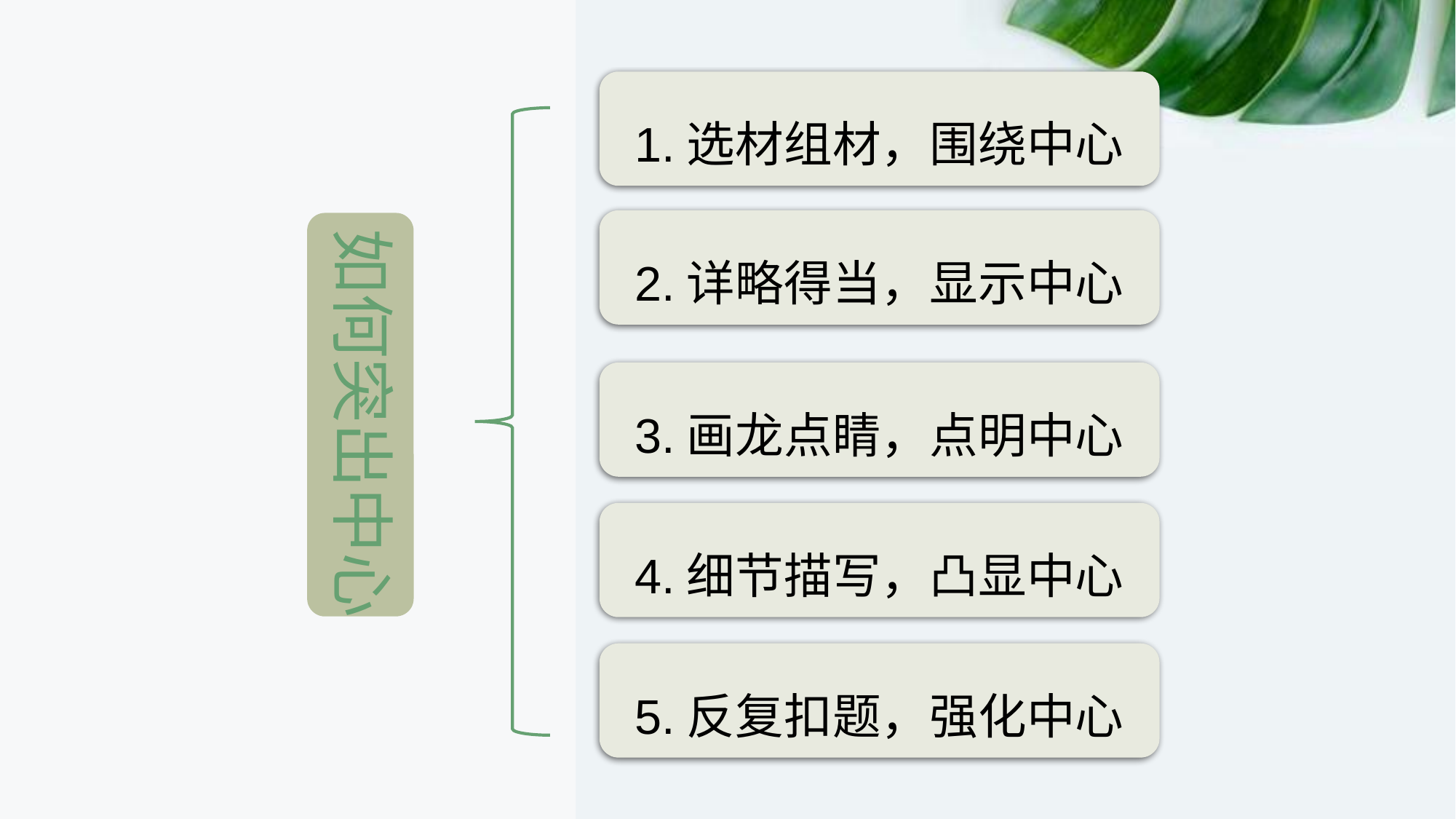

1.选材组材，围绕中心

2.详略得当，显示中心

如何突出中心
3.画龙点睛，点明中心

4.细节描写，凸显中心

5.反复扣题，强化中心